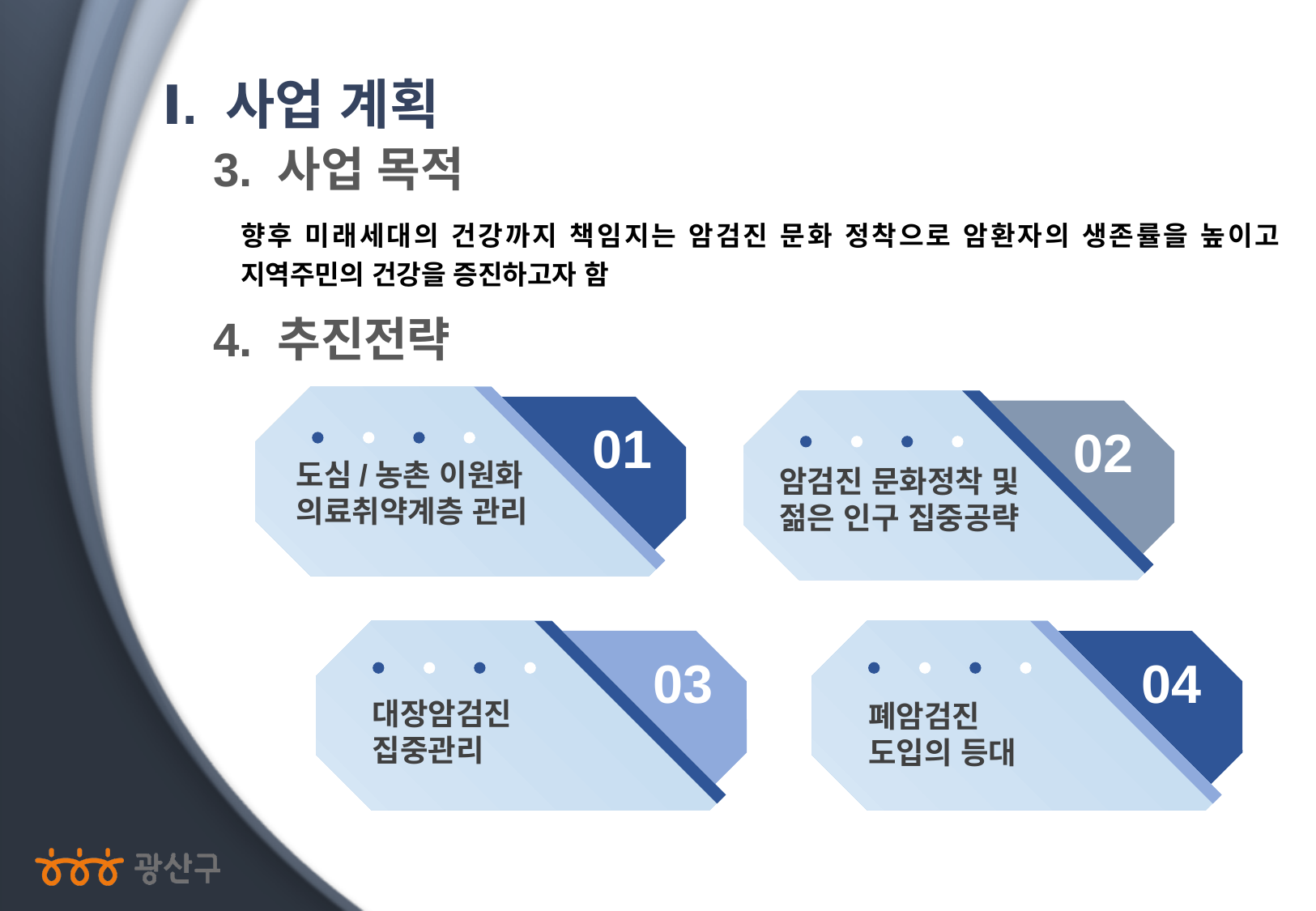

Ⅰ. 사업 계획
3. 사업 목적
향후 미래세대의 건강까지 책임지는 암검진 문화 정착으로 암환자의 생존률을 높이고 지역주민의 건강을 증진하고자 함
4. 추진전략

01

도심/농촌 이원화
의료취약계층 관리

02

암검진 문화정착 및
젊은 인구 집중공략

03

대장암검진
집중관리

04

폐암검진
도입의 등대